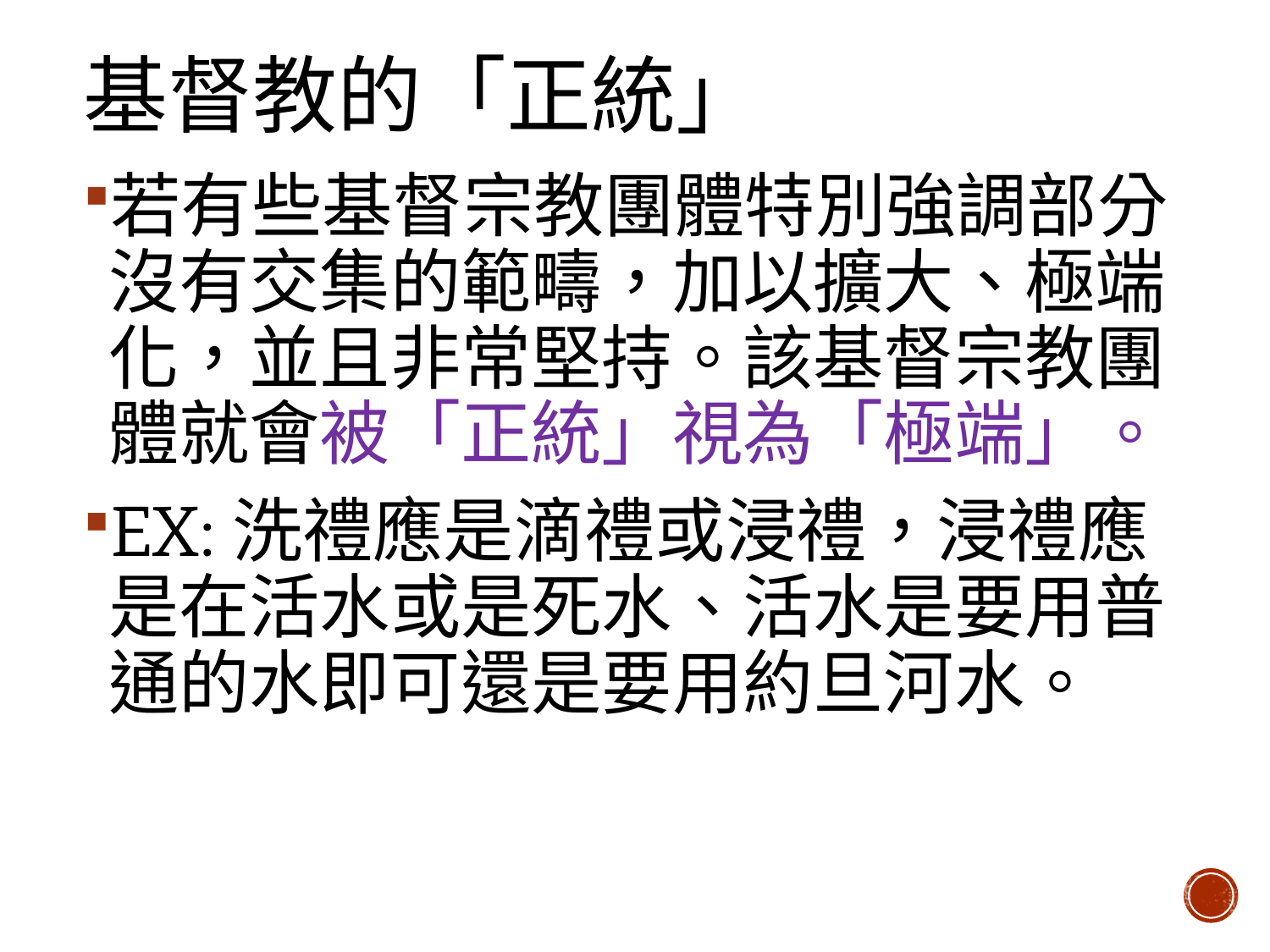

# 基督教的「正統」
若有些基督宗教團體特別強調部分沒有交集的範疇，加以擴大、極端化，並且非常堅持。該基督宗教團體就會被「正統」視為「極端」。
EX:洗禮應是滴禮或浸禮，浸禮應是在活水或是死水、活水是要用普通的水即可還是要用約旦河水。